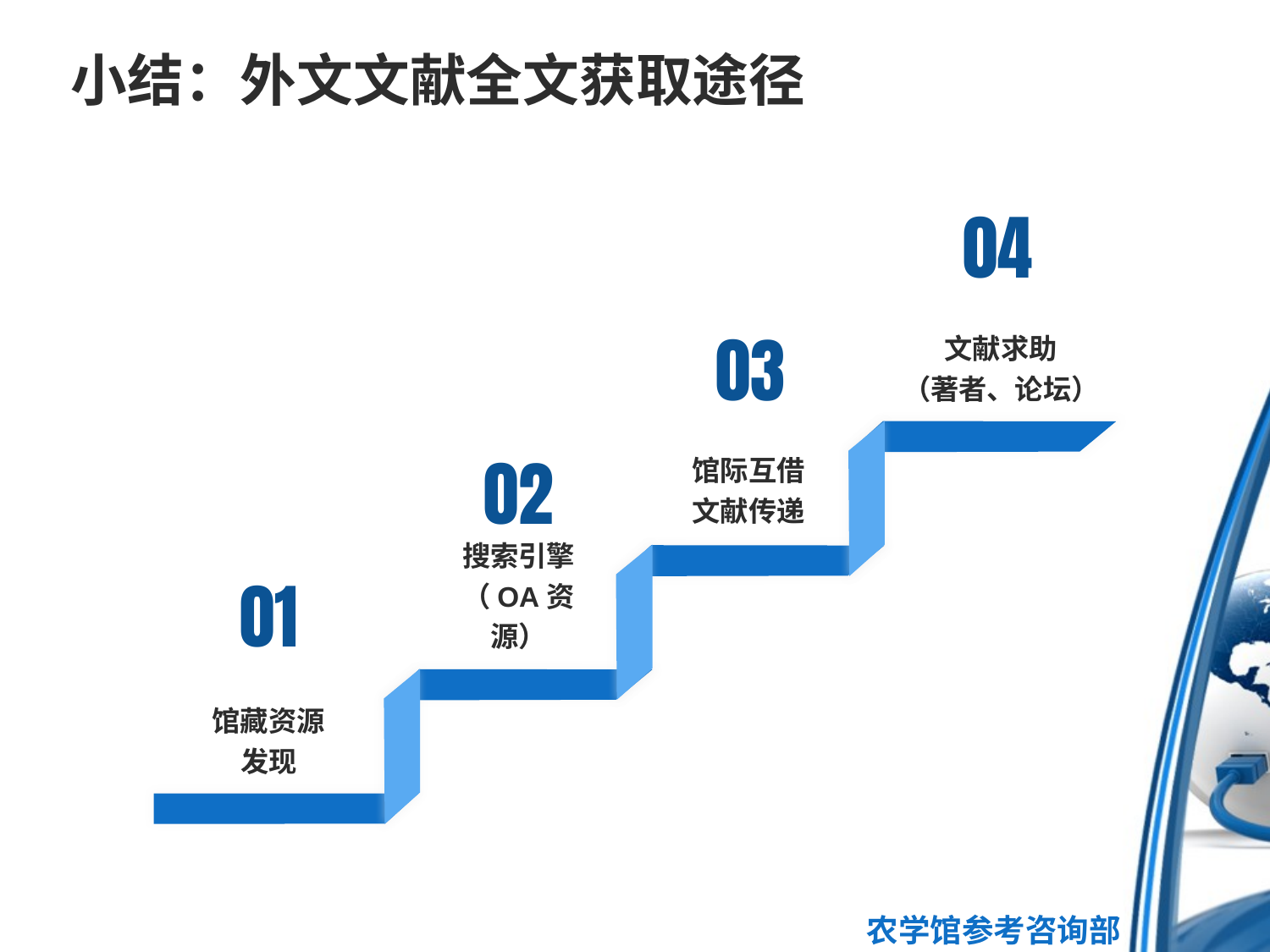

# 小结：外文文献全文获取途径
04
文献求助
（著者、论坛）
03
馆际互借
文献传递

02

搜索引擎
（OA资源）

01

馆藏资源
发现